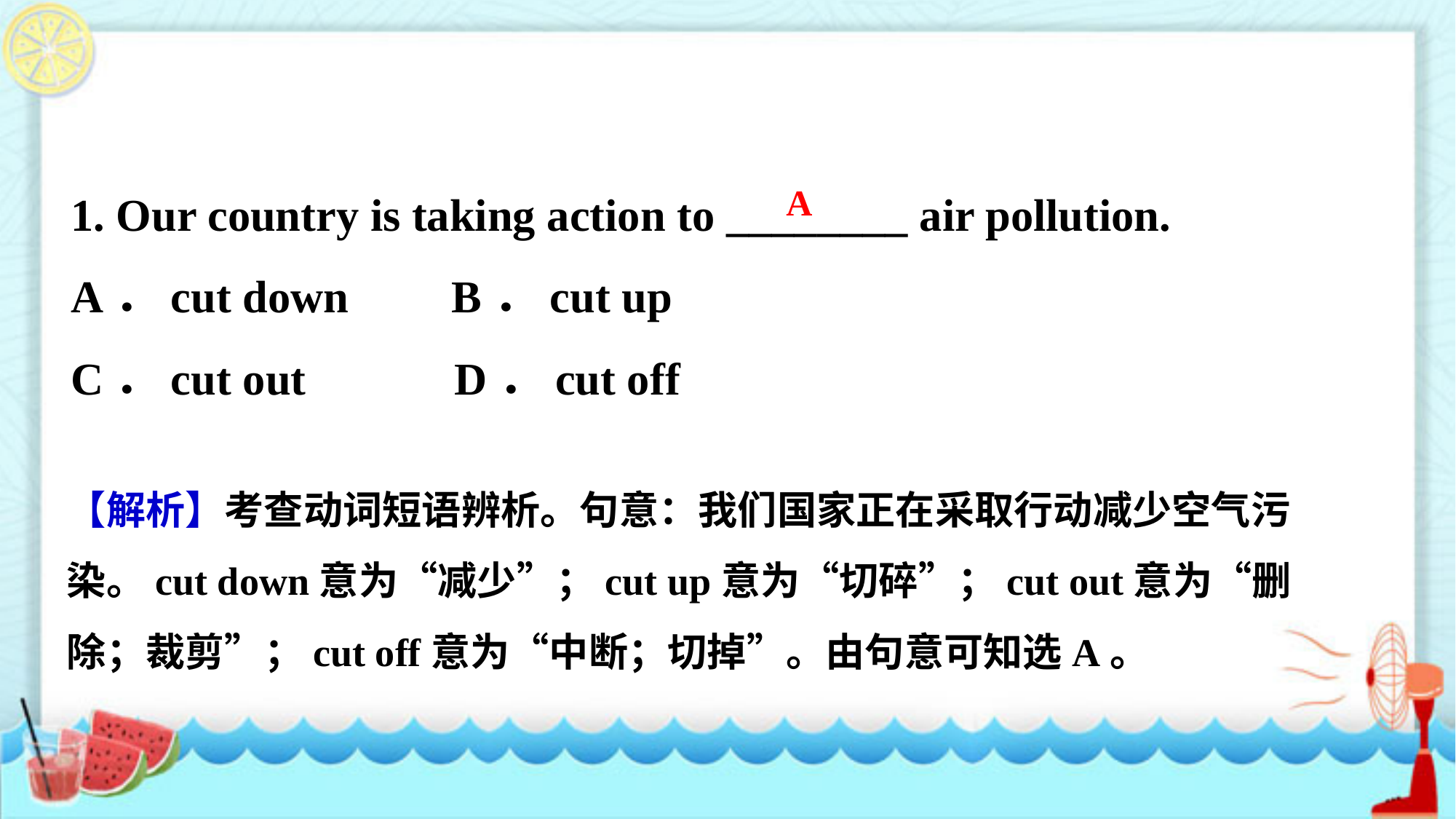

1. Our country is taking action to ________ air pollution.
A．cut down         B．cut up
C．cut out             D．cut off
A
【解析】考查动词短语辨析。句意：我们国家正在采取行动减少空气污染。cut down意为“减少”；cut up意为“切碎”；cut out意为“删除；裁剪”；cut off意为“中断；切掉”。由句意可知选A。